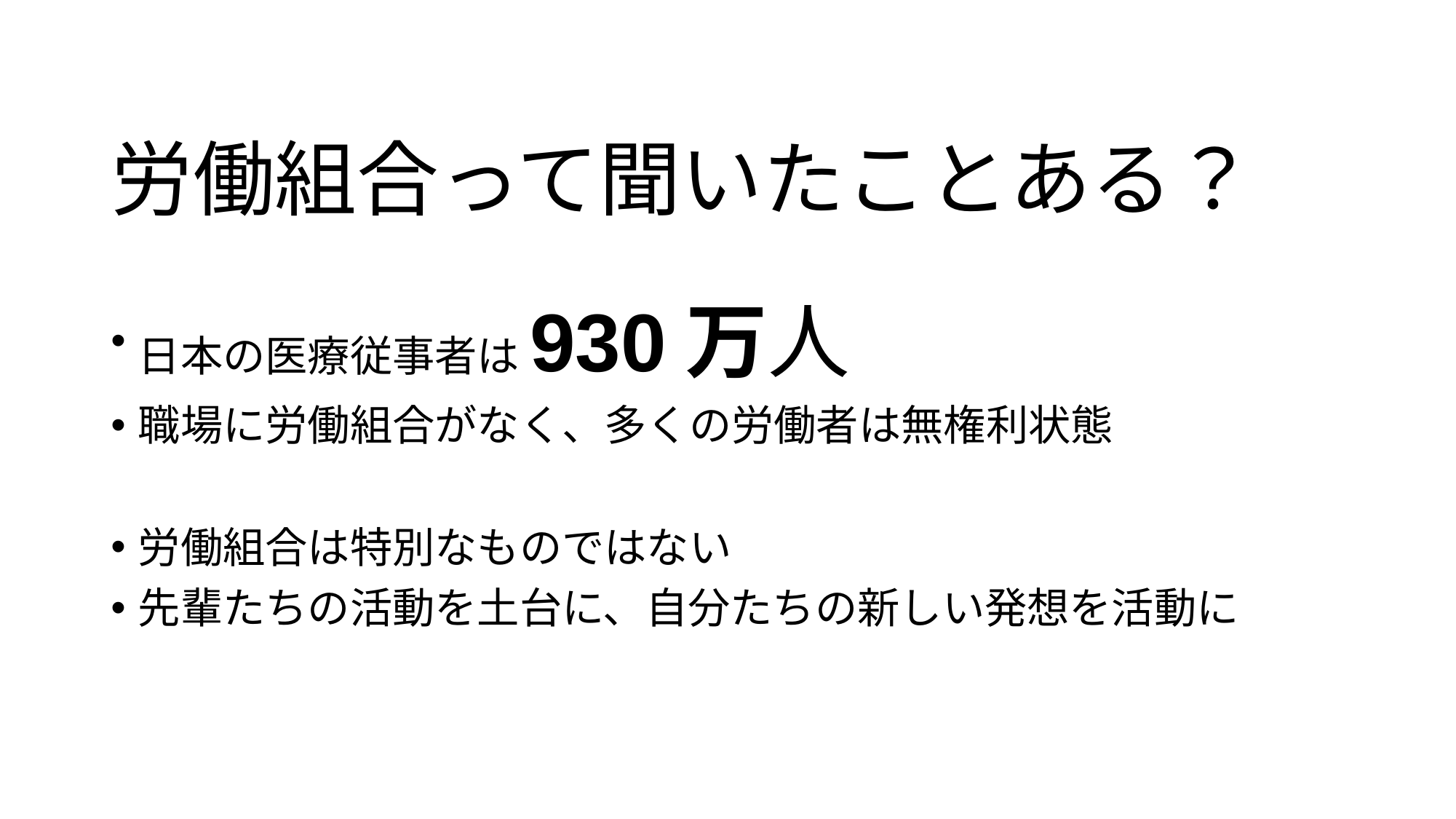

# 労働組合って聞いたことある？
日本の医療従事者は930万人
職場に労働組合がなく、多くの労働者は無権利状態

労働組合は特別なものではない
先輩たちの活動を土台に、自分たちの新しい発想を活動に